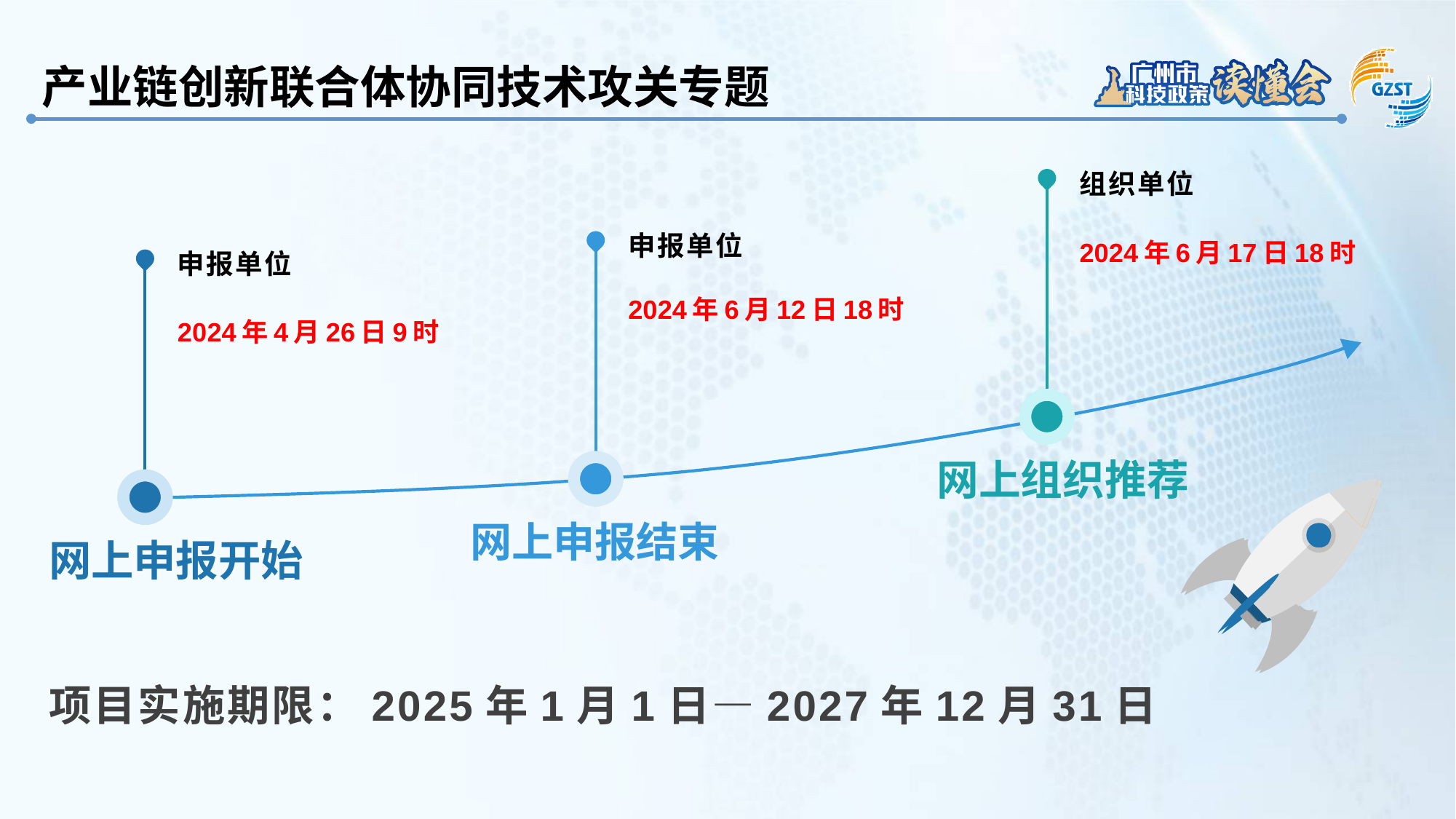

产业链创新联合体协同技术攻关专题
组织单位

2024年6月17日18时
申报单位

申报单位

2024年6月12日18时
2024年4月26日9时

网上组织推荐

网上申报结束

网上申报开始

项目实施期限：2025年1月1日—2027年12月31日